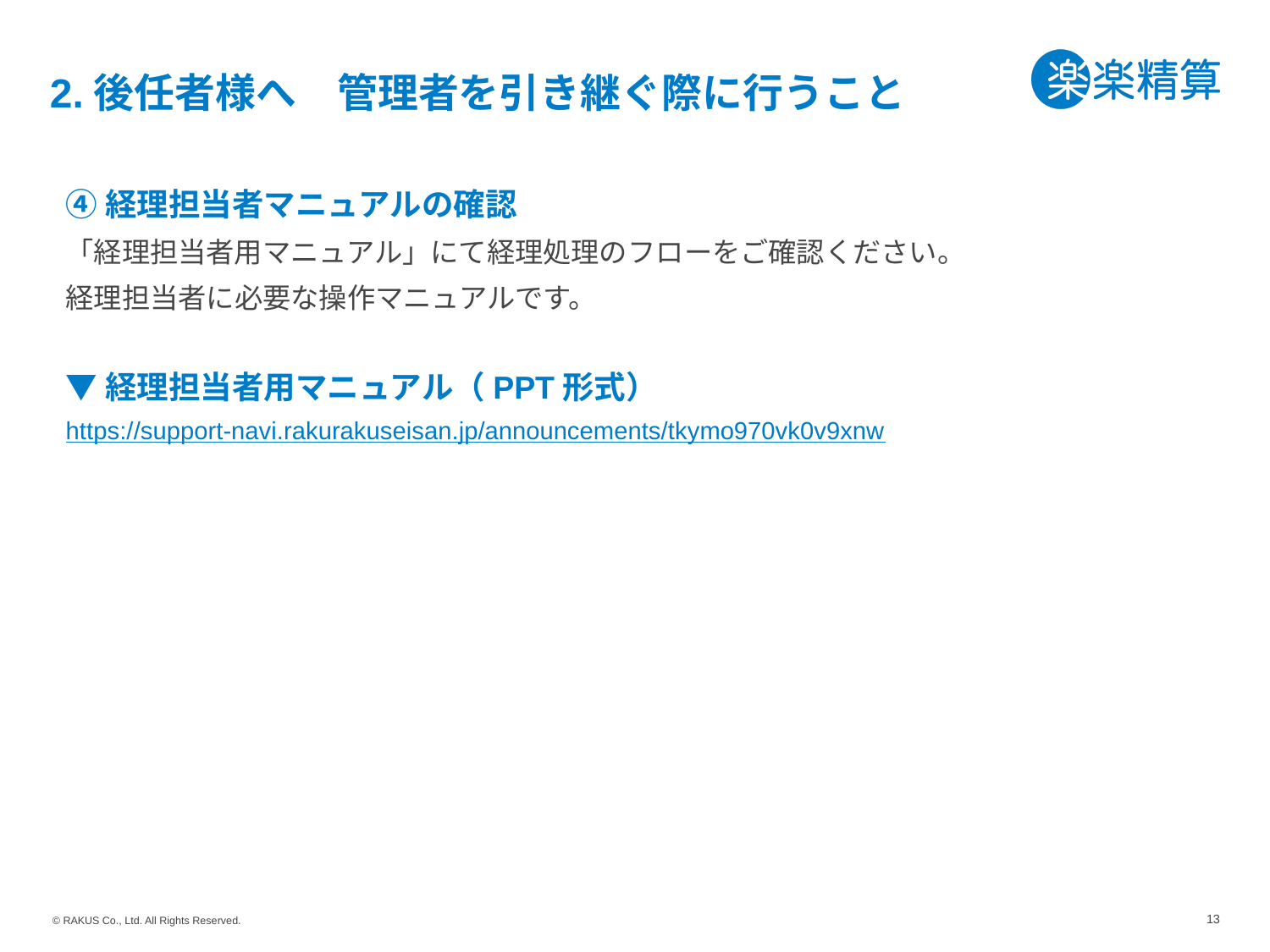

# 2.後任者様へ　管理者を引き継ぐ際に行うこと
④経理担当者マニュアルの確認
「経理担当者用マニュアル」にて経理処理のフローをご確認ください。
経理担当者に必要な操作マニュアルです。

▼経理担当者用マニュアル（PPT形式）
https://support-navi.rakurakuseisan.jp/announcements/tkymo970vk0v9xnw

13